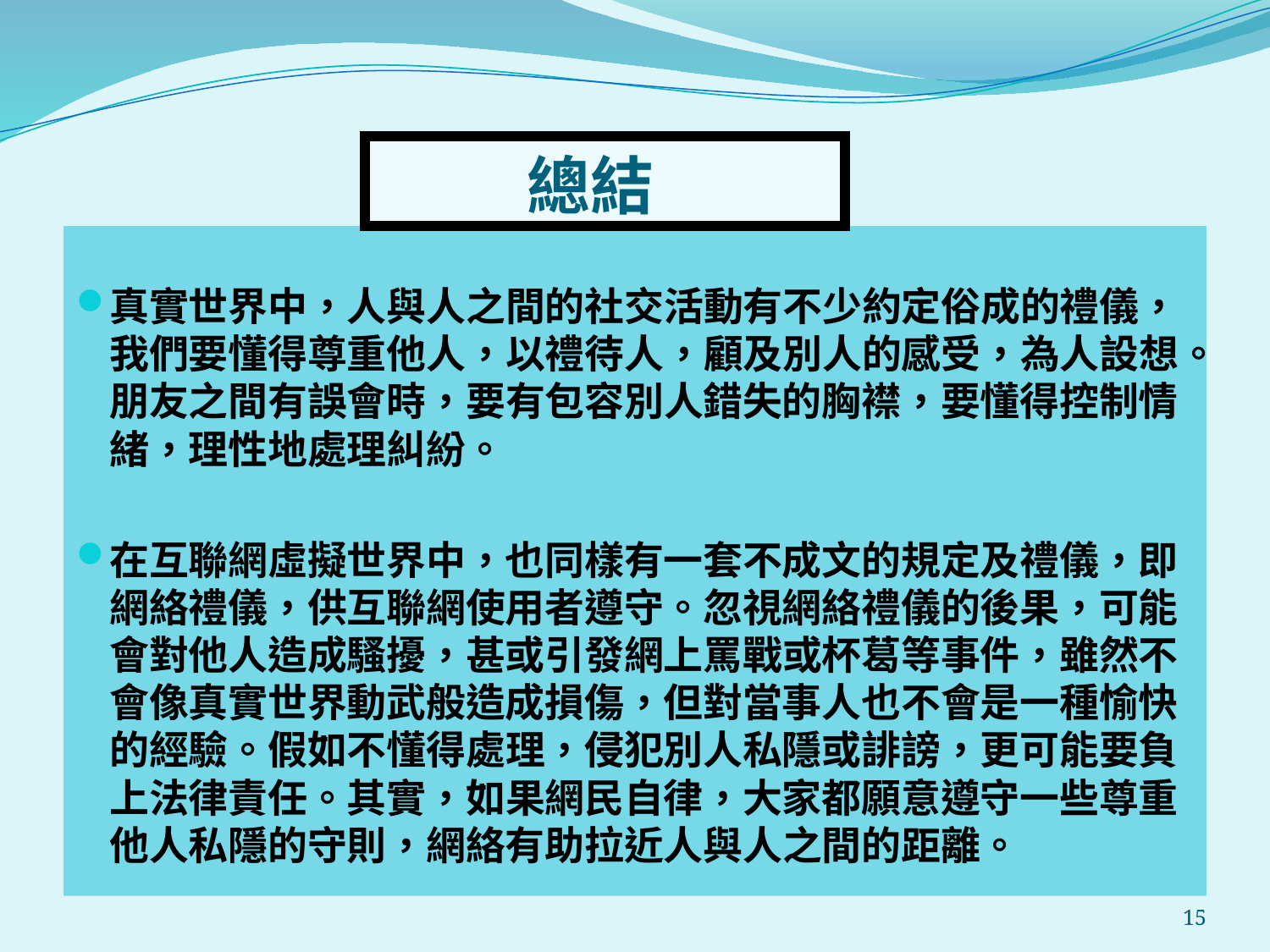

總結

真實世界中，人與人之間的社交活動有不少約定俗成的禮儀，我們要懂得尊重他人，以禮待人，顧及別人的感受，為人設想。朋友之間有誤會時，要有包容別人錯失的胸襟，要懂得控制情緒，理性地處理糾紛。

在互聯網虛擬世界中，也同樣有一套不成文的規定及禮儀，即網絡禮儀，供互聯網使用者遵守。忽視網絡禮儀的後果，可能會對他人造成騷擾，甚或引發網上罵戰或杯葛等事件，雖然不會像真實世界動武般造成損傷，但對當事人也不會是一種愉快的經驗。假如不懂得處理，侵犯別人私隱或誹謗，更可能要負上法律責任。其實，如果網民自律，大家都願意遵守一些尊重他人私隱的守則，網絡有助拉近人與人之間的距離。
15